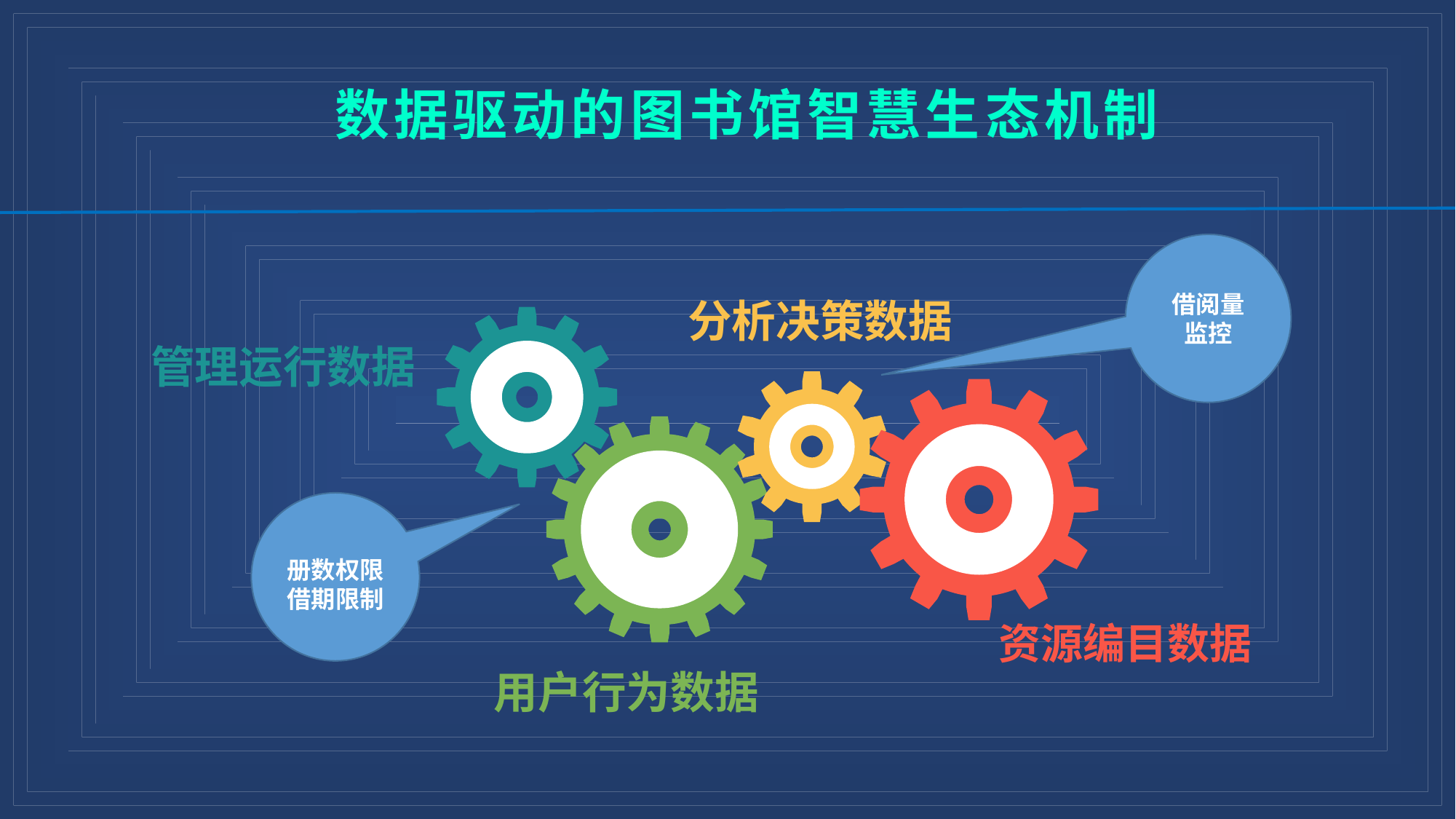

数据驱动的图书馆智慧生态机制
借阅量监控
分析决策数据

管理运行数据

册数权限
借期限制
资源编目数据
用户行为数据